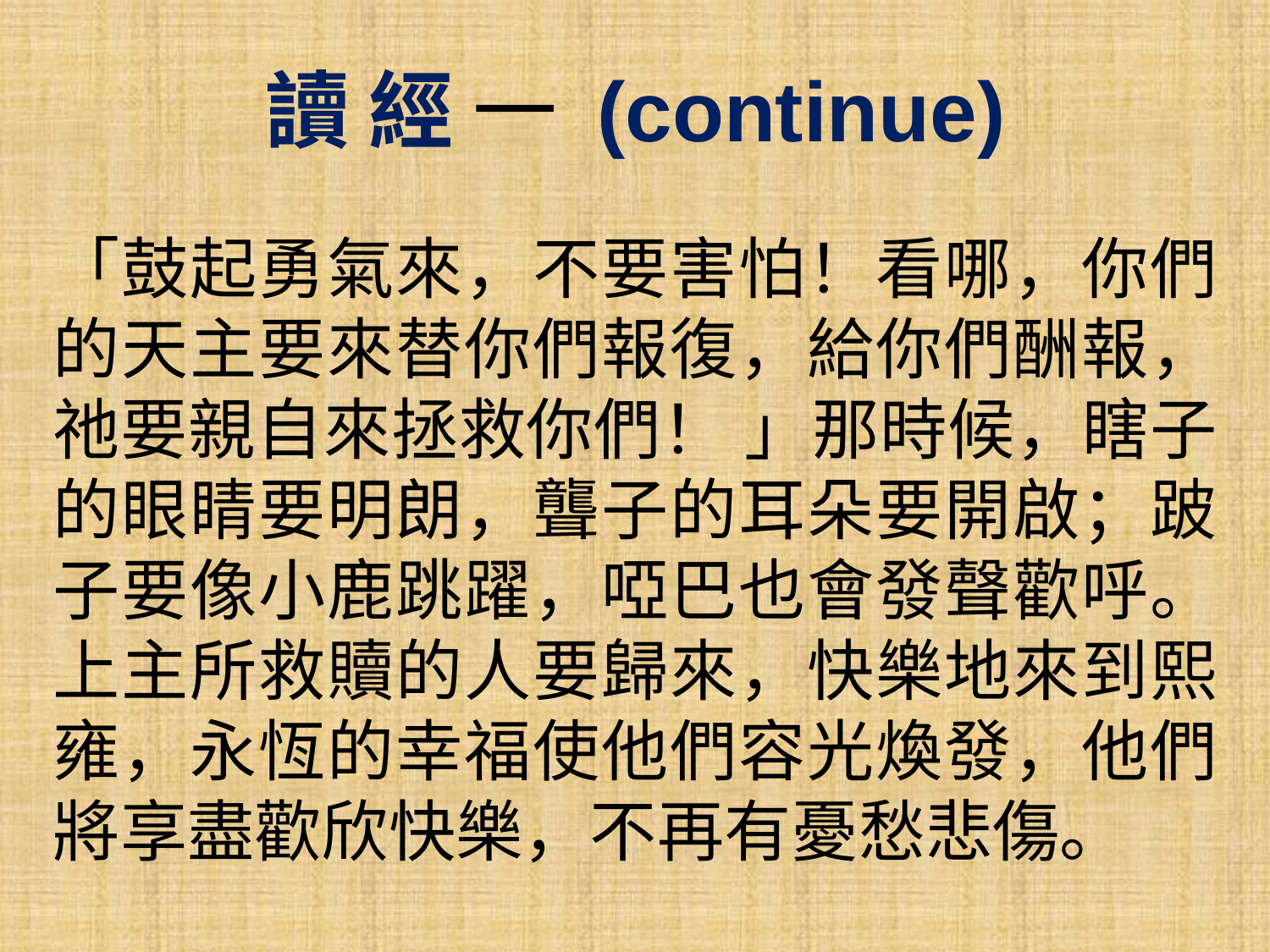

讀 經 一 (continue)

「鼓起勇氣來，不要害怕！看哪，你們的天主要來替你們報復，給你們酬報，祂要親自來拯救你們！ 」那時候，瞎子的眼睛要明朗，聾子的耳朵要開啟；跛子要像小鹿跳躍，啞巴也會發聲歡呼。上主所救贖的人要歸來，快樂地來到熙雍，永恆的幸福使他們容光煥發，他們將享盡歡欣快樂，不再有憂愁悲傷。
#